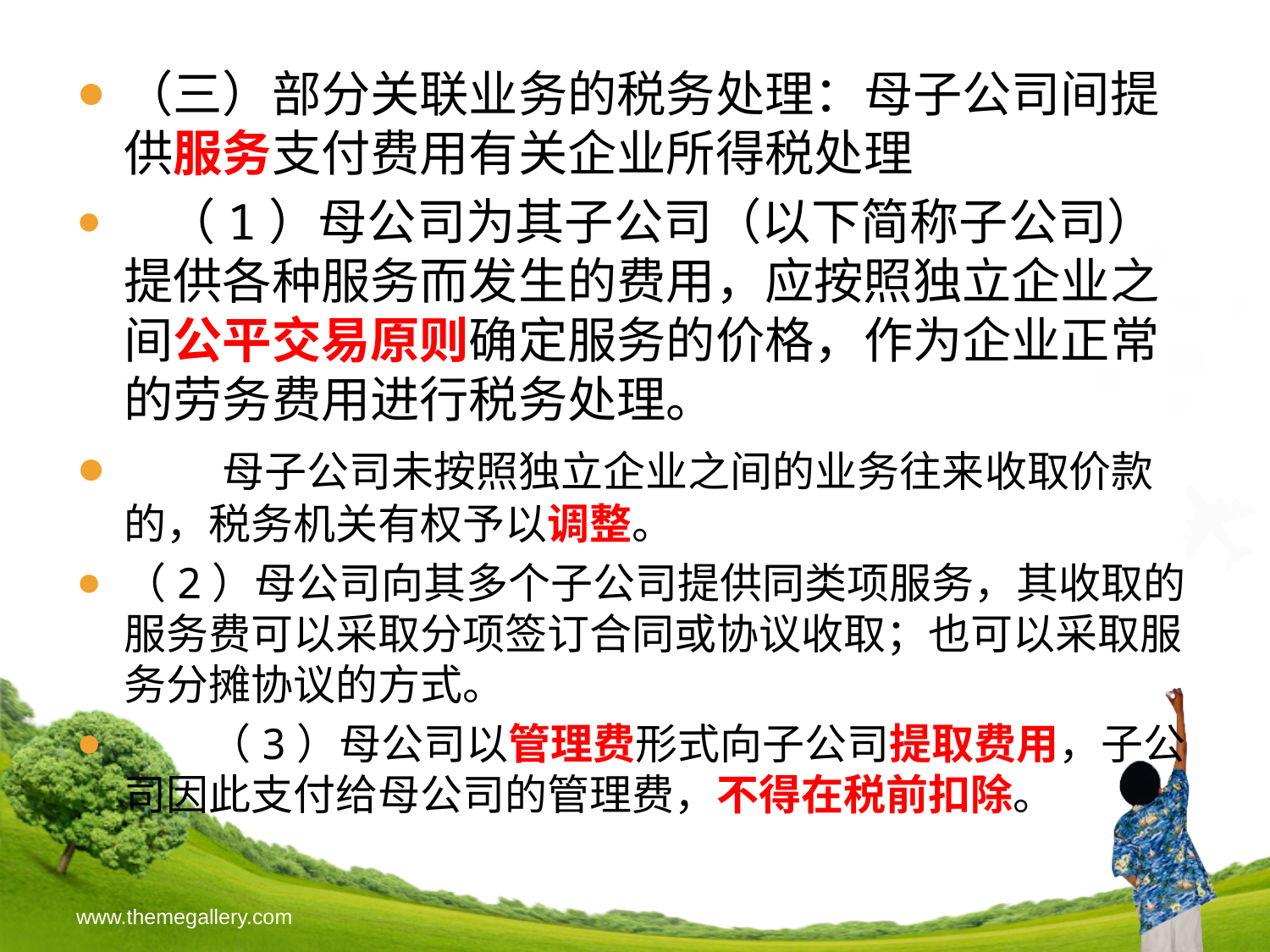

（三）部分关联业务的税务处理：母子公司间提供服务支付费用有关企业所得税处理
　（1）母公司为其子公司（以下简称子公司）提供各种服务而发生的费用，应按照独立企业之间公平交易原则确定服务的价格，作为企业正常的劳务费用进行税务处理。
　　母子公司未按照独立企业之间的业务往来收取价款的，税务机关有权予以调整。
（2）母公司向其多个子公司提供同类项服务，其收取的服务费可以采取分项签订合同或协议收取；也可以采取服务分摊协议的方式。
　　（3）母公司以管理费形式向子公司提取费用，子公司因此支付给母公司的管理费，不得在税前扣除。

www.themegallery.com